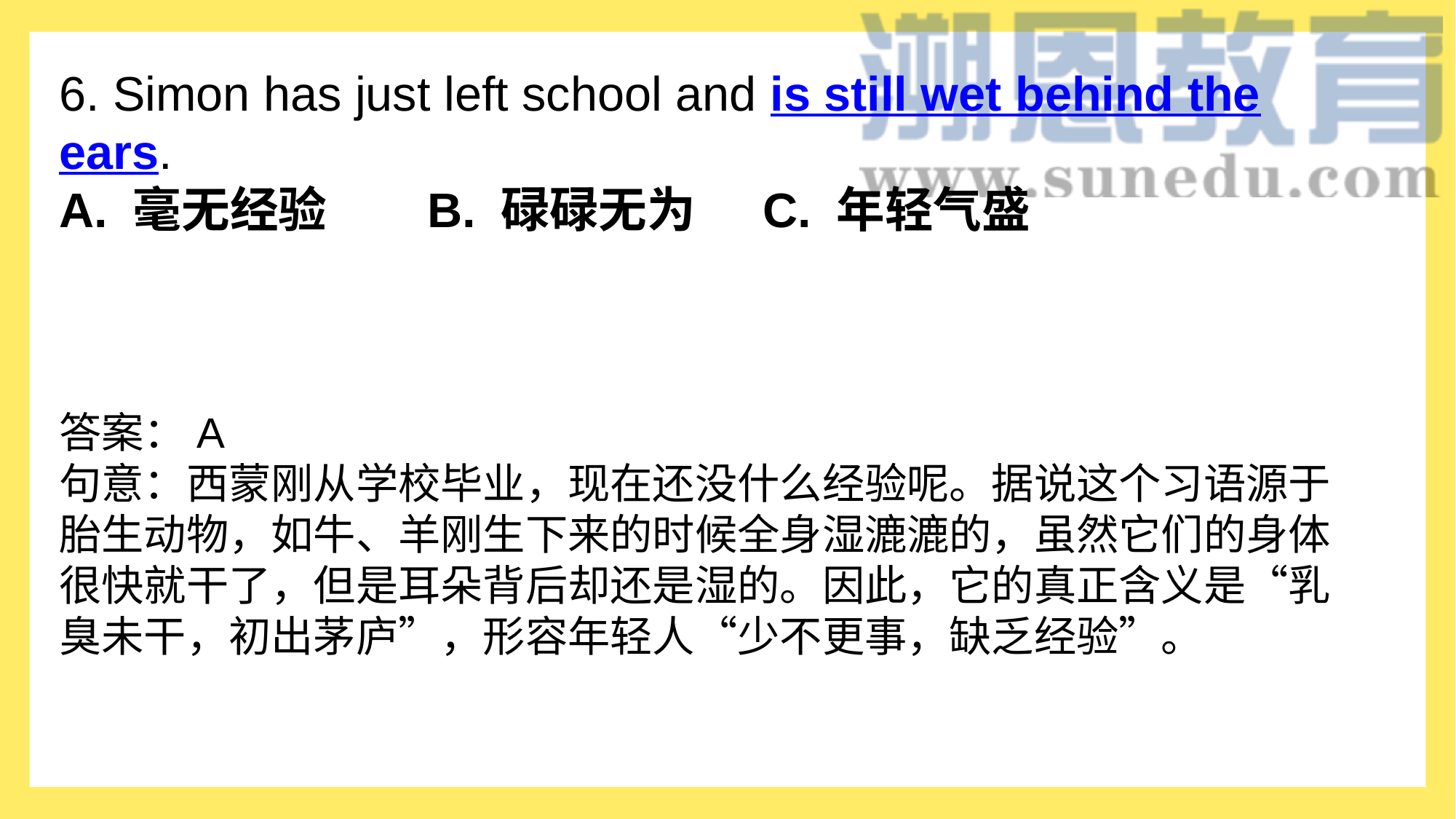

6. Simon has just left school and is still wet behind the ears.
A. 毫无经验        B. 碌碌无为     C. 年轻气盛
答案：A
句意：西蒙刚从学校毕业，现在还没什么经验呢。据说这个习语源于胎生动物，如牛、羊刚生下来的时候全身湿漉漉的，虽然它们的身体很快就干了，但是耳朵背后却还是湿的。因此，它的真正含义是“乳臭未干，初出茅庐”，形容年轻人“少不更事，缺乏经验”。